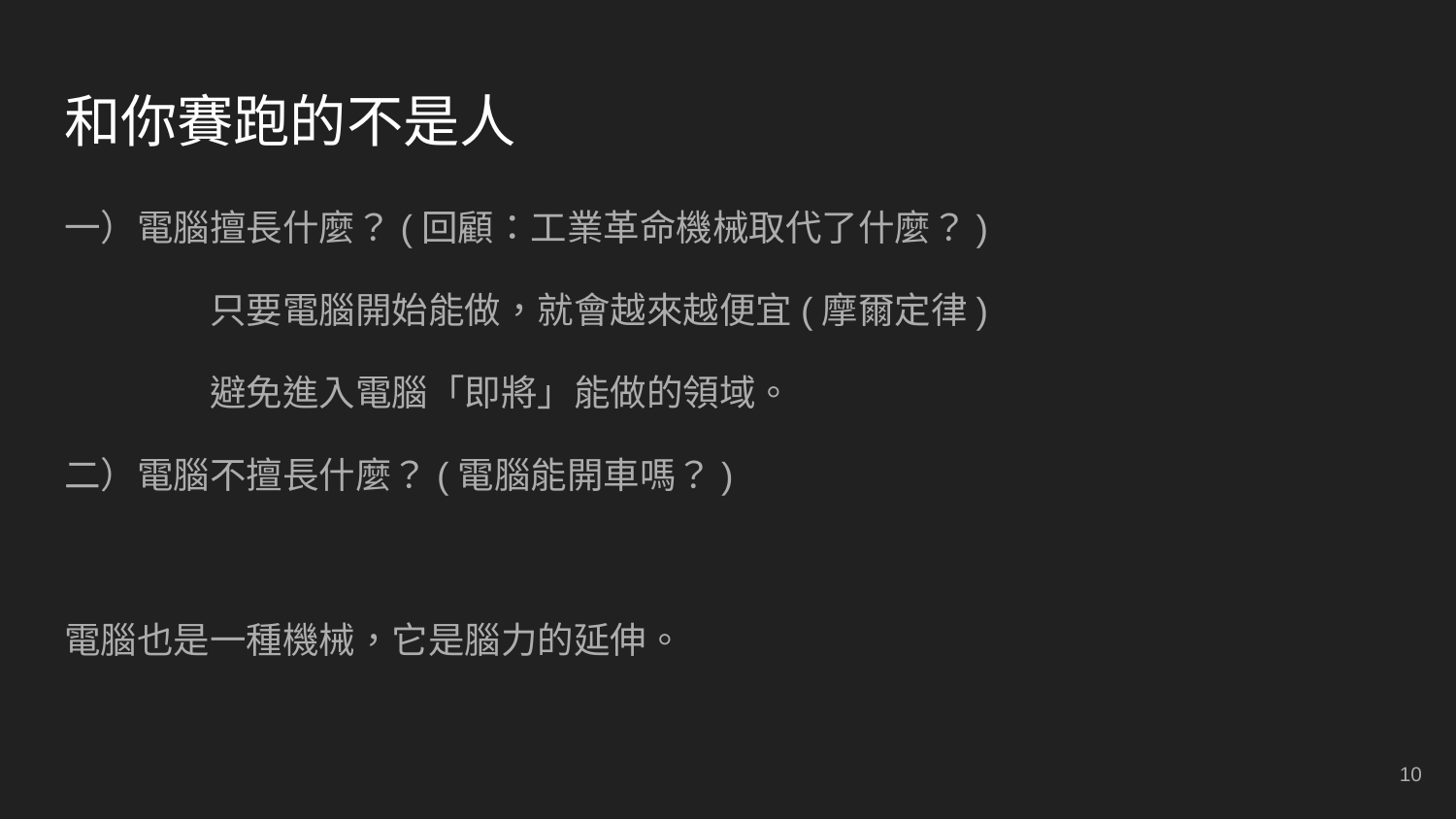

# 和你賽跑的不是人
一）電腦擅長什麼？(回顧：工業革命機械取代了什麼？)
	只要電腦開始能做，就會越來越便宜(摩爾定律)
	避免進入電腦「即將」能做的領域。
二）電腦不擅長什麼？(電腦能開車嗎？)

電腦也是一種機械，它是腦力的延伸。
10